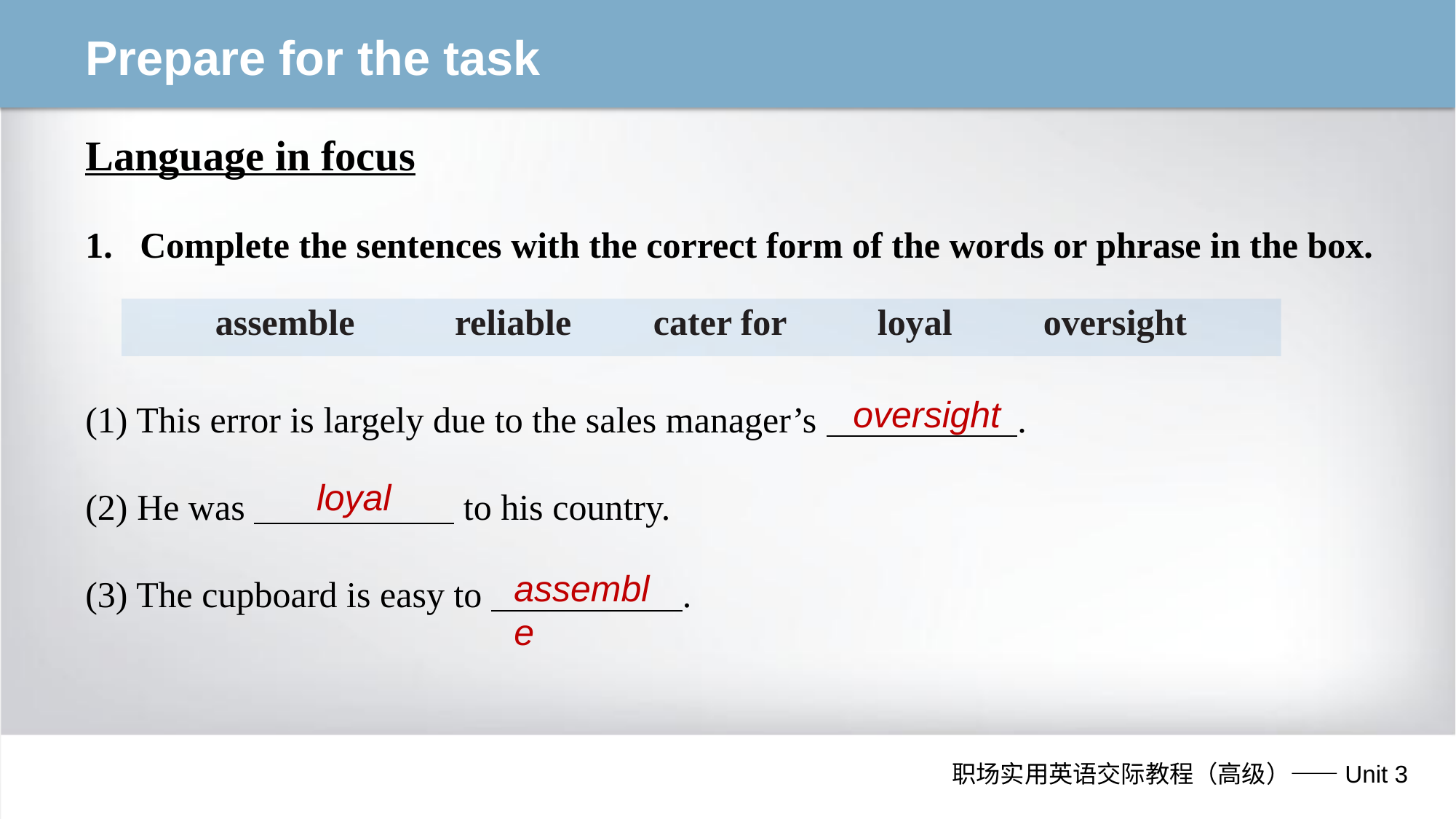

Prepare for the task
Language in focus
Complete the sentences with the correct form of the words or phrase in the box.

(1) This error is largely due to the sales manager’s                      .

(2) He was                        to his country.

(3) The cupboard is easy to                      .
assemble           reliable         cater for          loyal          oversight
oversight
loyal
assemble
职场实用英语交际教程（高级）——Unit 3